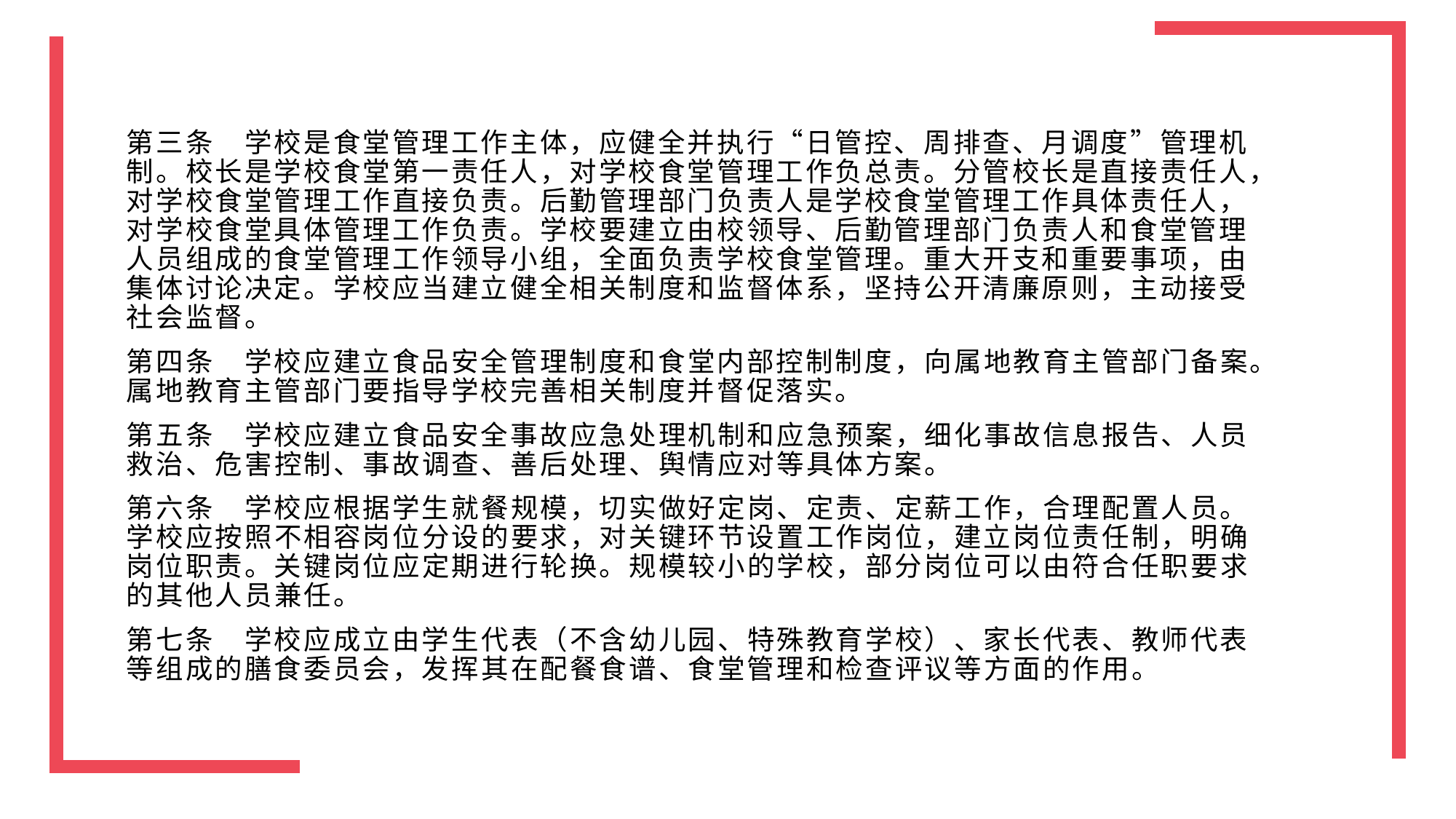

第三条　学校是食堂管理工作主体，应健全并执行“日管控、周排查、月调度”管理机制。校长是学校食堂第一责任人，对学校食堂管理工作负总责。分管校长是直接责任人，对学校食堂管理工作直接负责。后勤管理部门负责人是学校食堂管理工作具体责任人，对学校食堂具体管理工作负责。学校要建立由校领导、后勤管理部门负责人和食堂管理人员组成的食堂管理工作领导小组，全面负责学校食堂管理。重大开支和重要事项，由集体讨论决定。学校应当建立健全相关制度和监督体系，坚持公开清廉原则，主动接受社会监督。
第四条　学校应建立食品安全管理制度和食堂内部控制制度，向属地教育主管部门备案。属地教育主管部门要指导学校完善相关制度并督促落实。
第五条　学校应建立食品安全事故应急处理机制和应急预案，细化事故信息报告、人员救治、危害控制、事故调查、善后处理、舆情应对等具体方案。
第六条　学校应根据学生就餐规模，切实做好定岗、定责、定薪工作，合理配置人员。学校应按照不相容岗位分设的要求，对关键环节设置工作岗位，建立岗位责任制，明确岗位职责。关键岗位应定期进行轮换。规模较小的学校，部分岗位可以由符合任职要求的其他人员兼任。
第七条　学校应成立由学生代表（不含幼儿园、特殊教育学校）、家长代表、教师代表等组成的膳食委员会，发挥其在配餐食谱、食堂管理和检查评议等方面的作用。